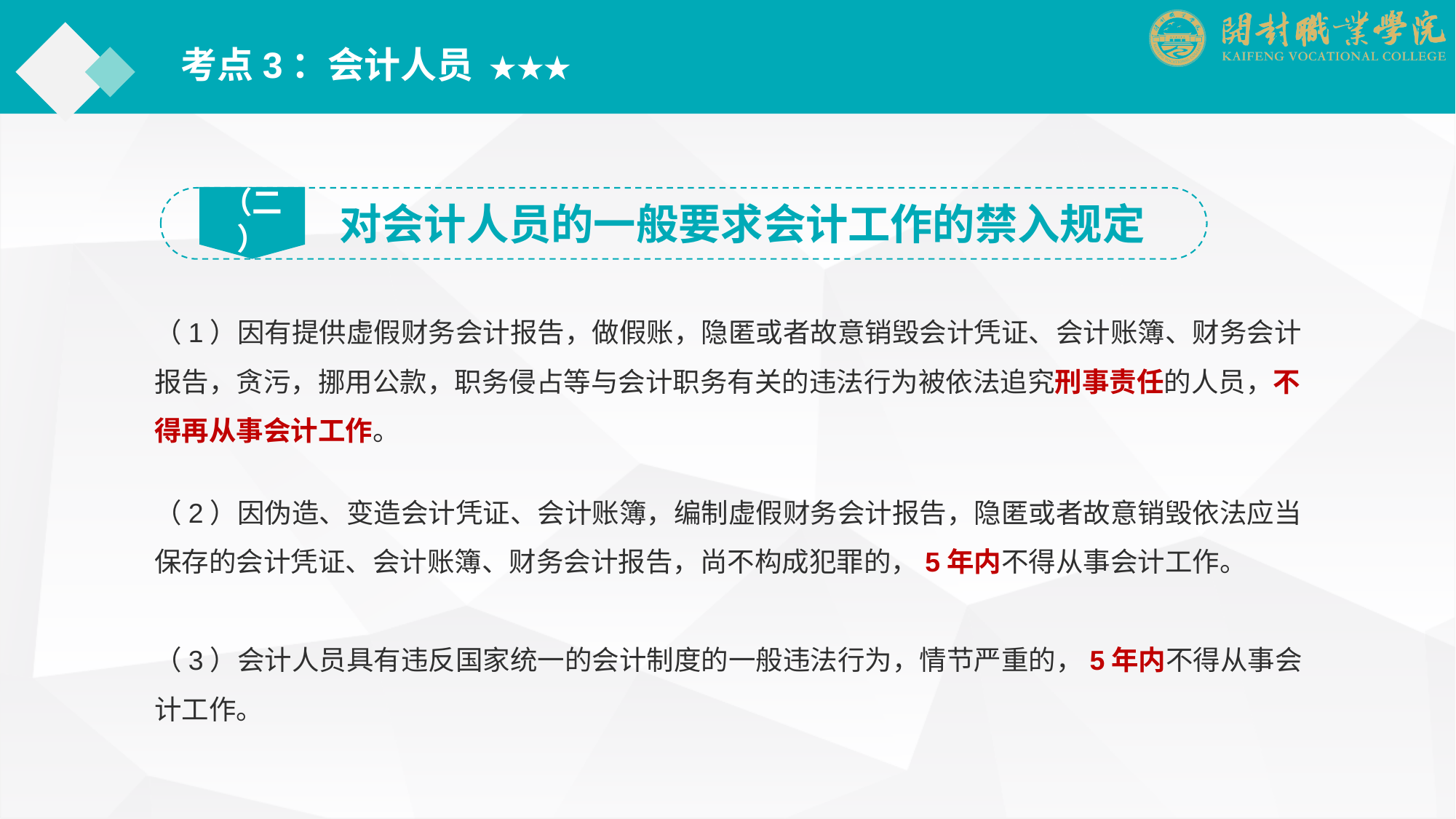

考点3：会计人员  ★★★
（二）

对会计人员的一般要求会计工作的禁入规定
（1）因有提供虚假财务会计报告，做假账，隐匿或者故意销毁会计凭证、会计账簿、财务会计报告，贪污，挪用公款，职务侵占等与会计职务有关的违法行为被依法追究刑事责任的人员，不得再从事会计工作。
（2）因伪造、变造会计凭证、会计账簿，编制虚假财务会计报告，隐匿或者故意销毁依法应当保存的会计凭证、会计账簿、财务会计报告，尚不构成犯罪的，5年内不得从事会计工作。
（3）会计人员具有违反国家统一的会计制度的一般违法行为，情节严重的，5年内不得从事会计工作。